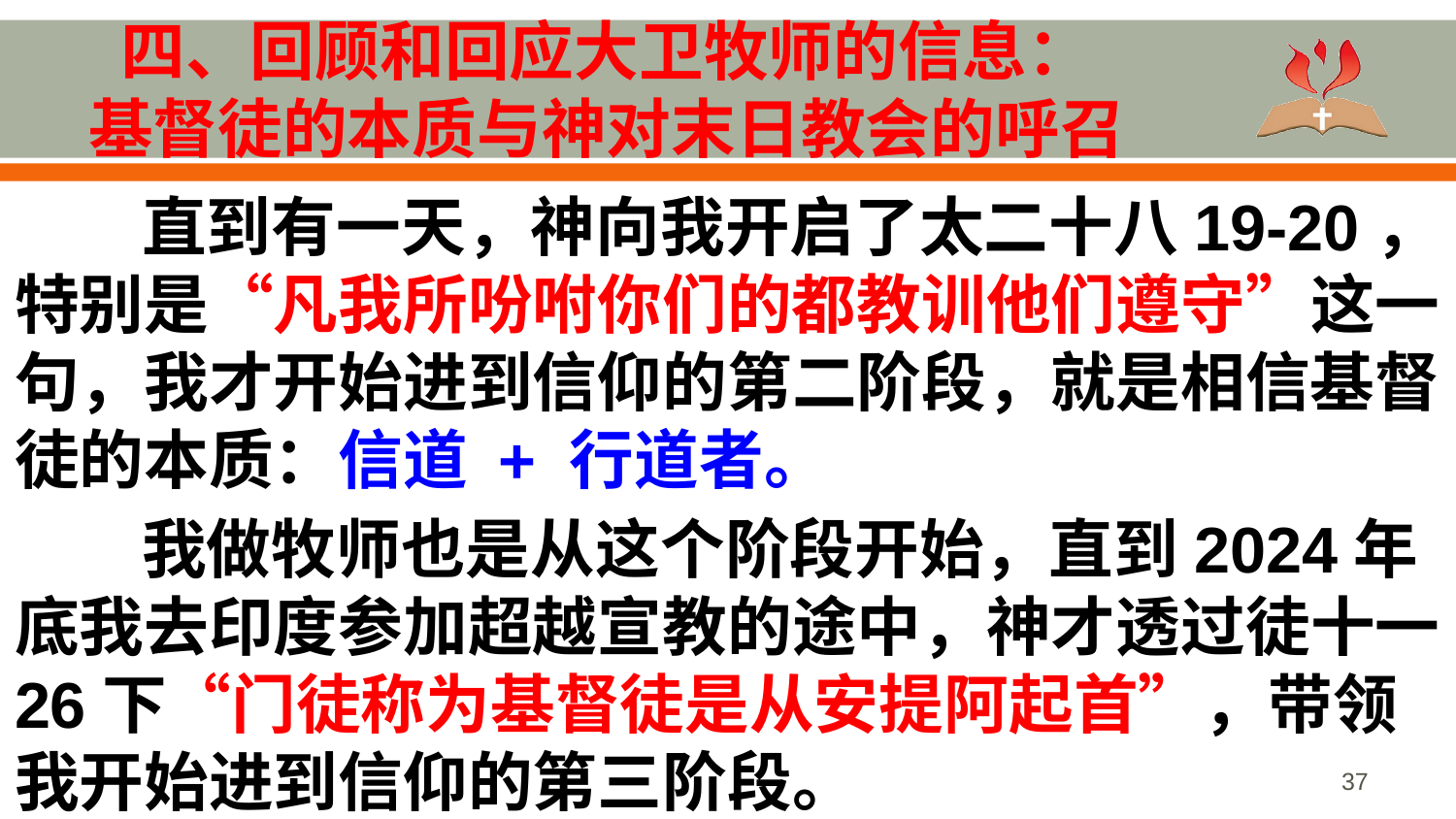

# 四、回顾和回应大卫牧师的信息： 基督徒的本质与神对末日教会的呼召
直到有一天，神向我开启了太二十八19-20，特别是“凡我所吩咐你们的都教训他们遵守”这一句，我才开始进到信仰的第二阶段，就是相信基督徒的本质：信道 + 行道者。
我做牧师也是从这个阶段开始，直到2024年底我去印度参加超越宣教的途中，神才透过徒十一26下“门徒称为基督徒是从安提阿起首”，带领我开始进到信仰的第三阶段。

37